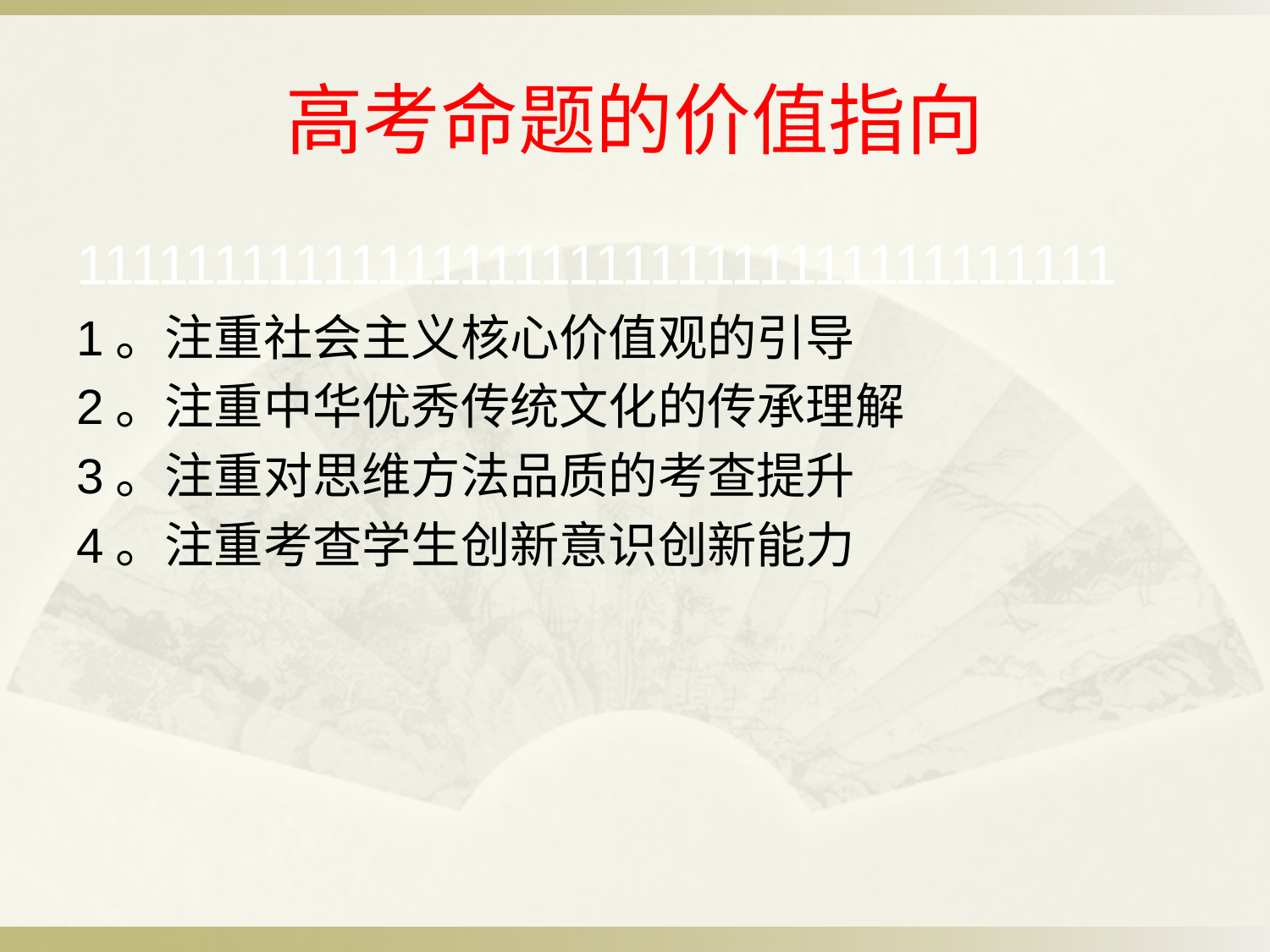

# 高考命题的价值指向
11111111111111111111111111111111111111
1。注重社会主义核心价值观的引导
2。注重中华优秀传统文化的传承理解
3。注重对思维方法品质的考查提升
4。注重考查学生创新意识创新能力